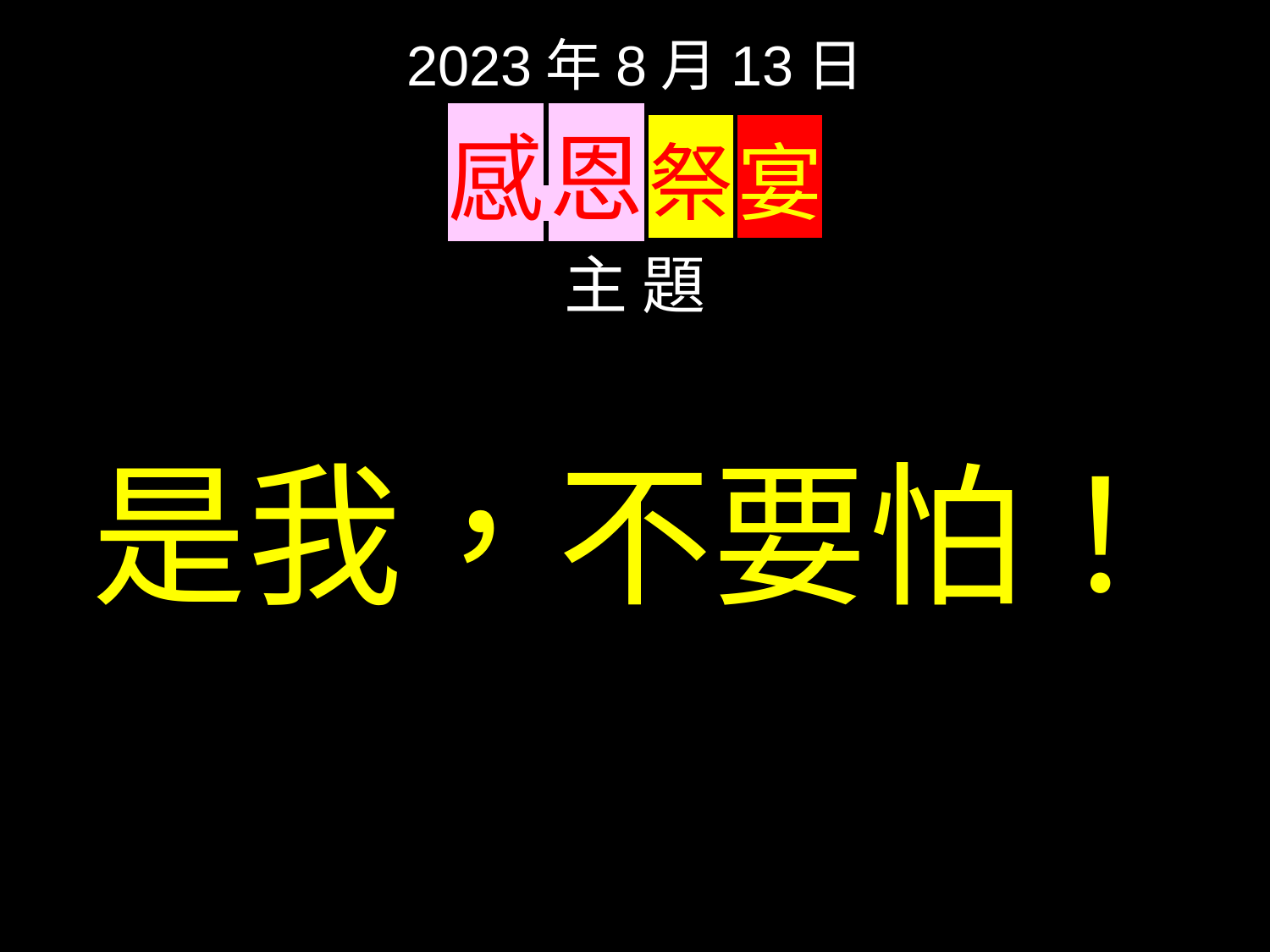

2023年8月13日
感 恩 祭 宴

主 題

是我，不要怕！